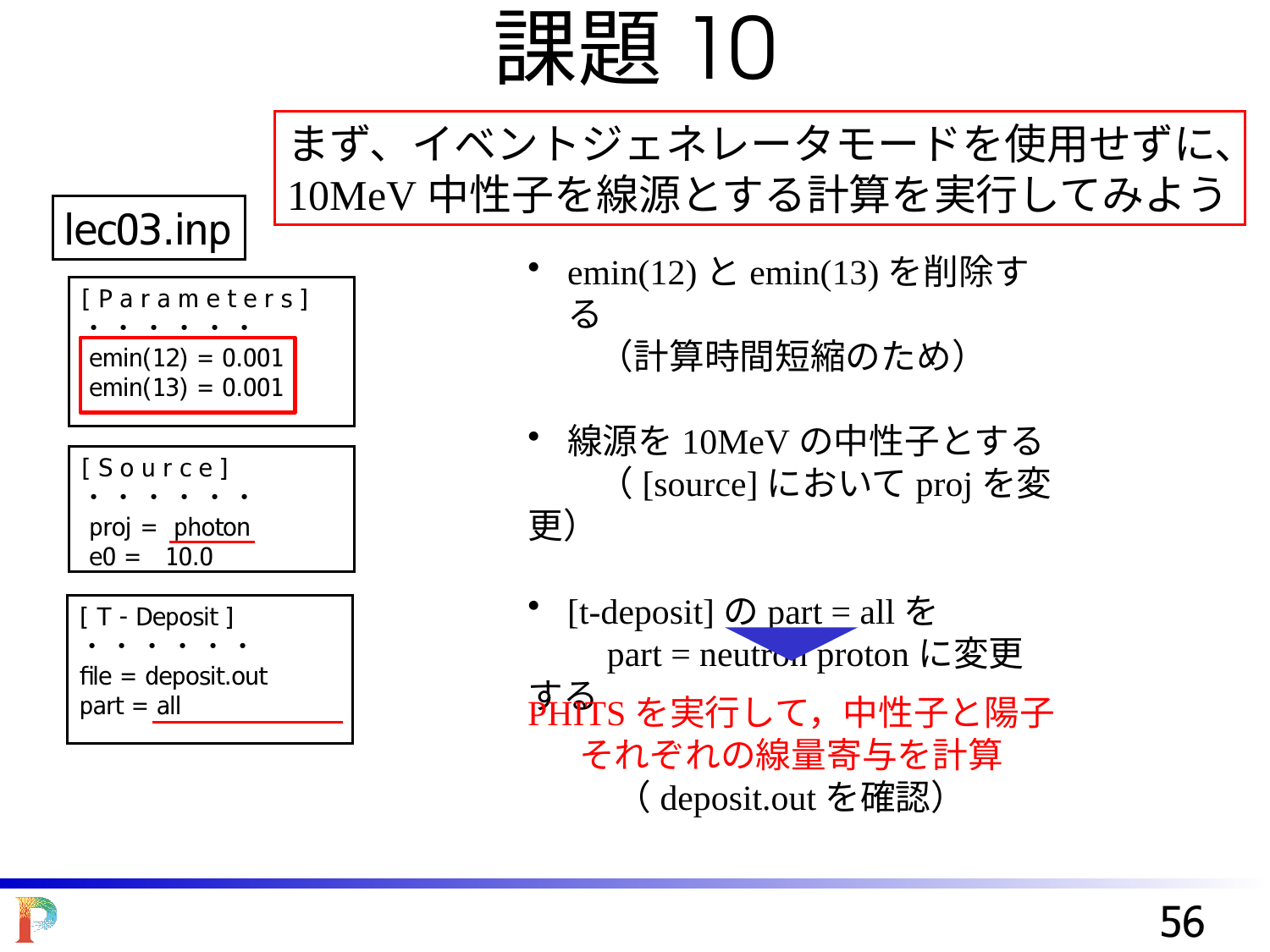

課題10
まず、イベントジェネレータモードを使用せずに、10MeV中性子を線源とする計算を実行してみよう
lec03.inp
emin(12)とemin(13)を削除する
　　（計算時間短縮のため）

線源を10MeVの中性子とする
　　（[source]においてprojを変更）

[t-deposit]のpart = allを
　　part = neutron protonに変更する
[ P a r a m e t e r s ]
・ ・ ・ ・ ・ ・
 emin(12) = 0.001
 emin(13) = 0.001

[ S o u r c e ]
・ ・ ・ ・ ・ ・
 proj =  photon
 e0 =   10.0
[ T - Deposit ]
・ ・ ・ ・ ・ ・
file = deposit.out
part = all

PHITSを実行して，中性子と陽子
それぞれの線量寄与を計算
（deposit.outを確認）